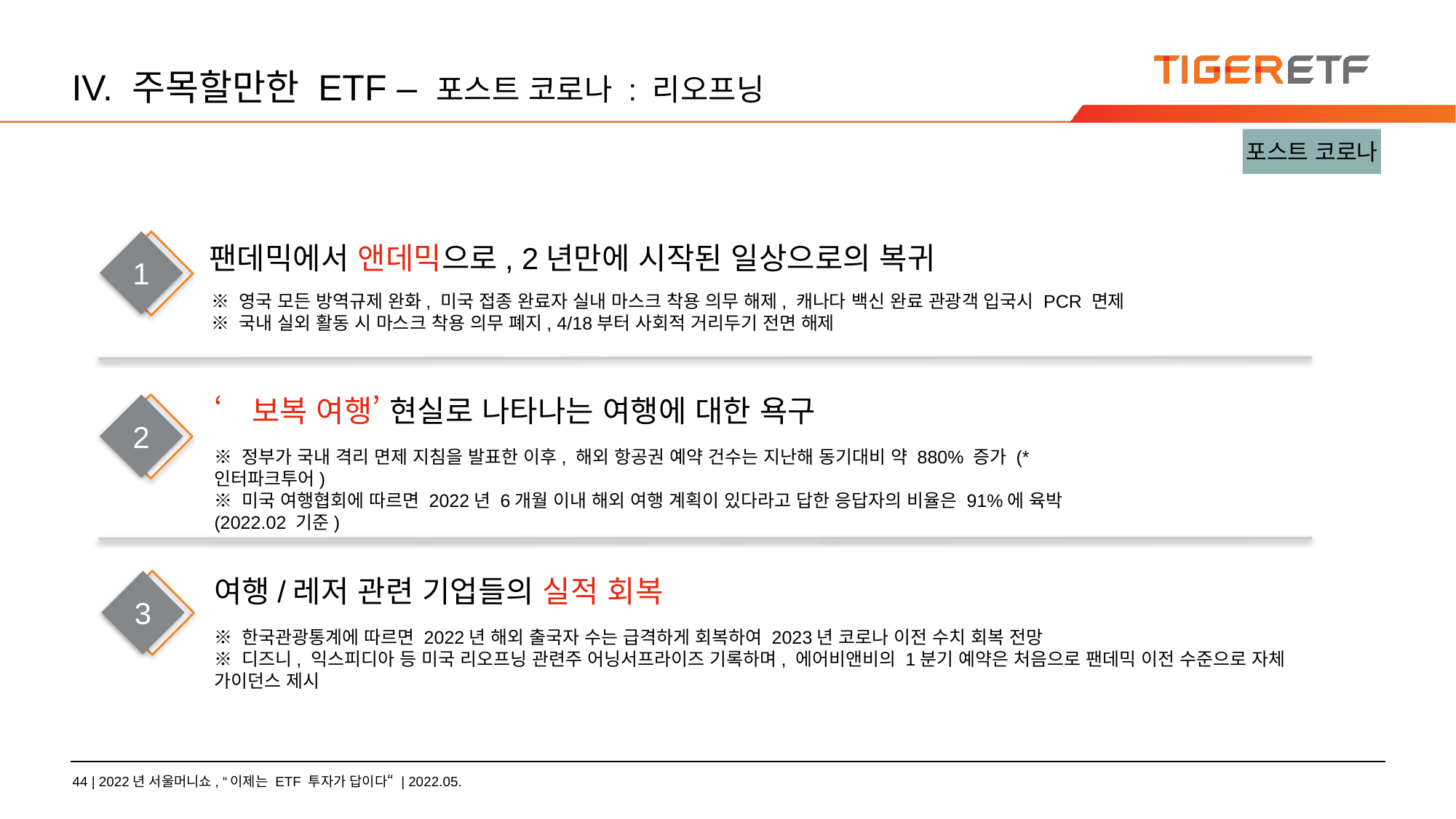

# IV. 주목할만한 ETF – 포스트 코로나 : 리오프닝
포스트 코로나
1

팬데믹에서 앤데믹으로, 2년만에 시작된 일상으로의 복귀
※ 영국 모든 방역규제 완화, 미국 접종 완료자 실내 마스크 착용 의무 해제, 캐나다 백신 완료 관광객 입국시 PCR 면제
※ 국내 실외 활동 시 마스크 착용 의무 폐지, 4/18부터 사회적 거리두기 전면 해제
‘보복 여행’ 현실로 나타나는 여행에 대한 욕구

2
※ 정부가 국내 격리 면제 지침을 발표한 이후, 해외 항공권 예약 건수는 지난해 동기대비 약 880% 증가 (*인터파크투어)
※ 미국 여행협회에 따르면 2022년 6개월 이내 해외 여행 계획이 있다라고 답한 응답자의 비율은 91%에 육박 (2022.02 기준)
여행/레저 관련 기업들의 실적 회복

3
※ 한국관광통계에 따르면 2022년 해외 출국자 수는 급격하게 회복하여 2023년 코로나 이전 수치 회복 전망
※ 디즈니, 익스피디아 등 미국 리오프닝 관련주 어닝서프라이즈 기록하며, 에어비앤비의 1분기 예약은 처음으로 팬데믹 이전 수준으로 자체 가이던스 제시